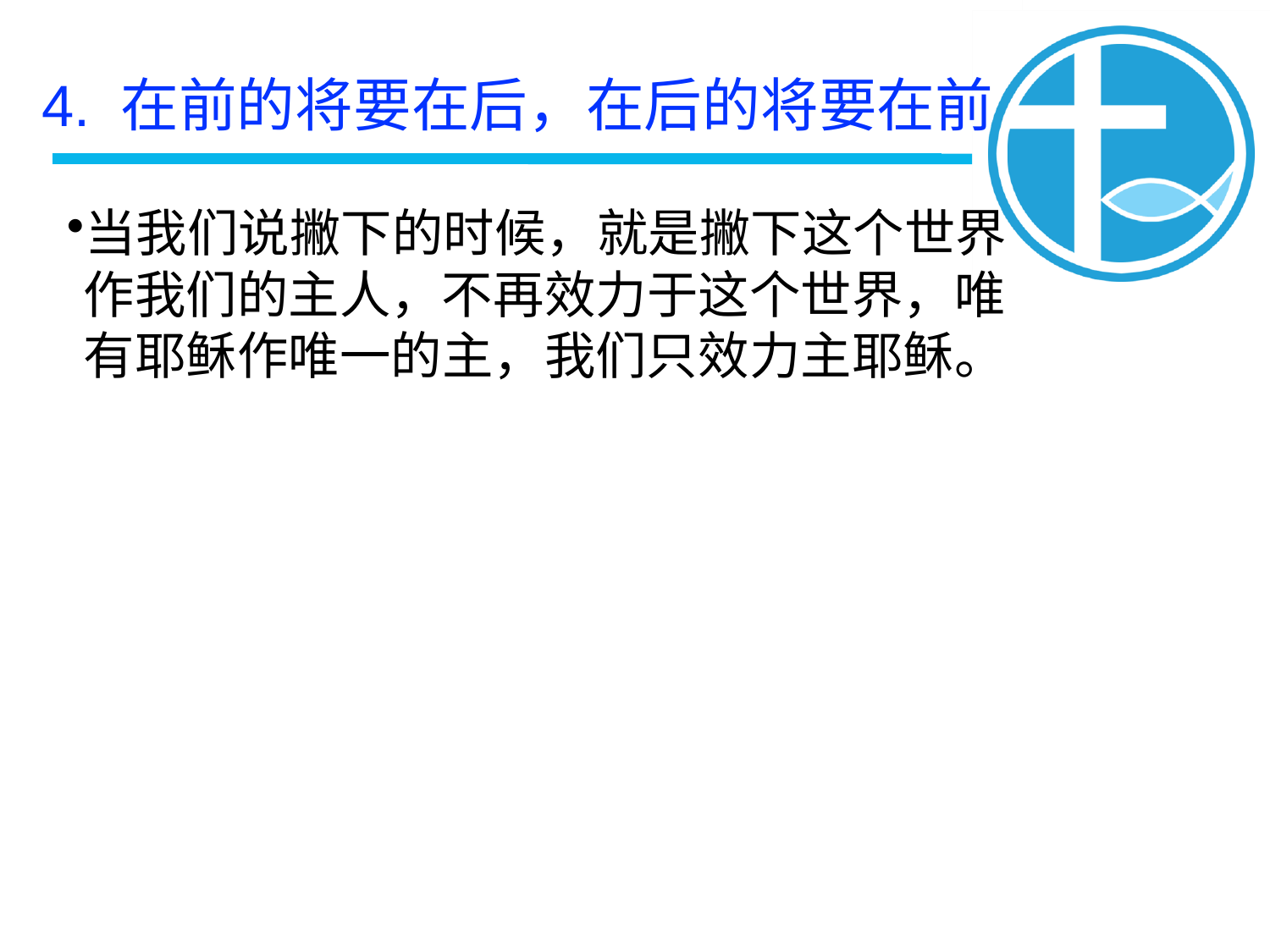

4. 在前的将要在后，在后的将要在前
当我们说撇下的时候，就是撇下这个世界作我们的主人，不再效力于这个世界，唯有耶稣作唯一的主，我们只效力主耶稣。